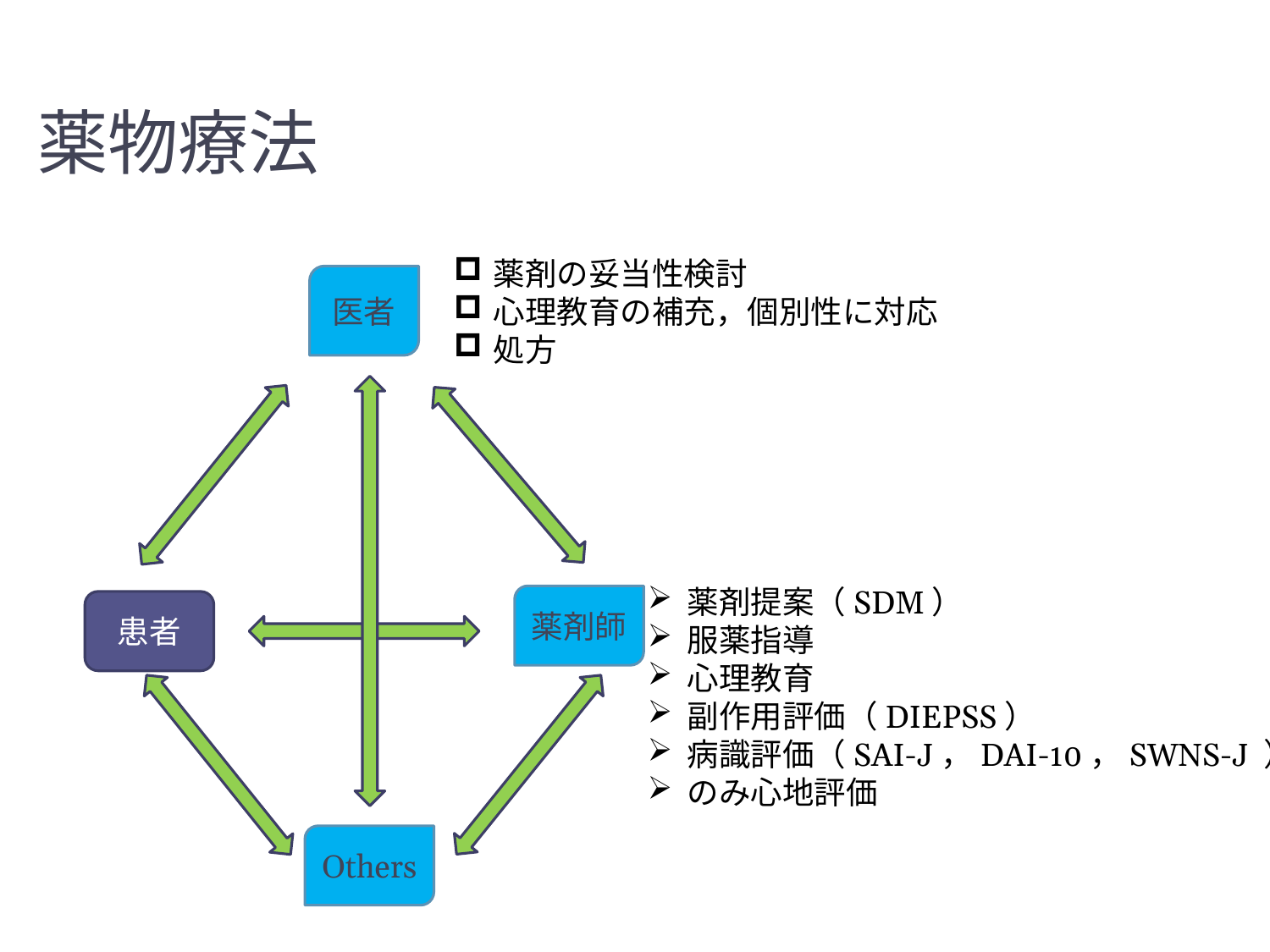

# 薬物療法
薬剤の妥当性検討
心理教育の補充，個別性に対応
処方
医者

薬剤提案（SDM）
服薬指導
心理教育
副作用評価（DIEPSS）
病識評価（SAI-J，DAI-10，SWNS-J ）
のみ心地評価
薬剤師
患者

Others